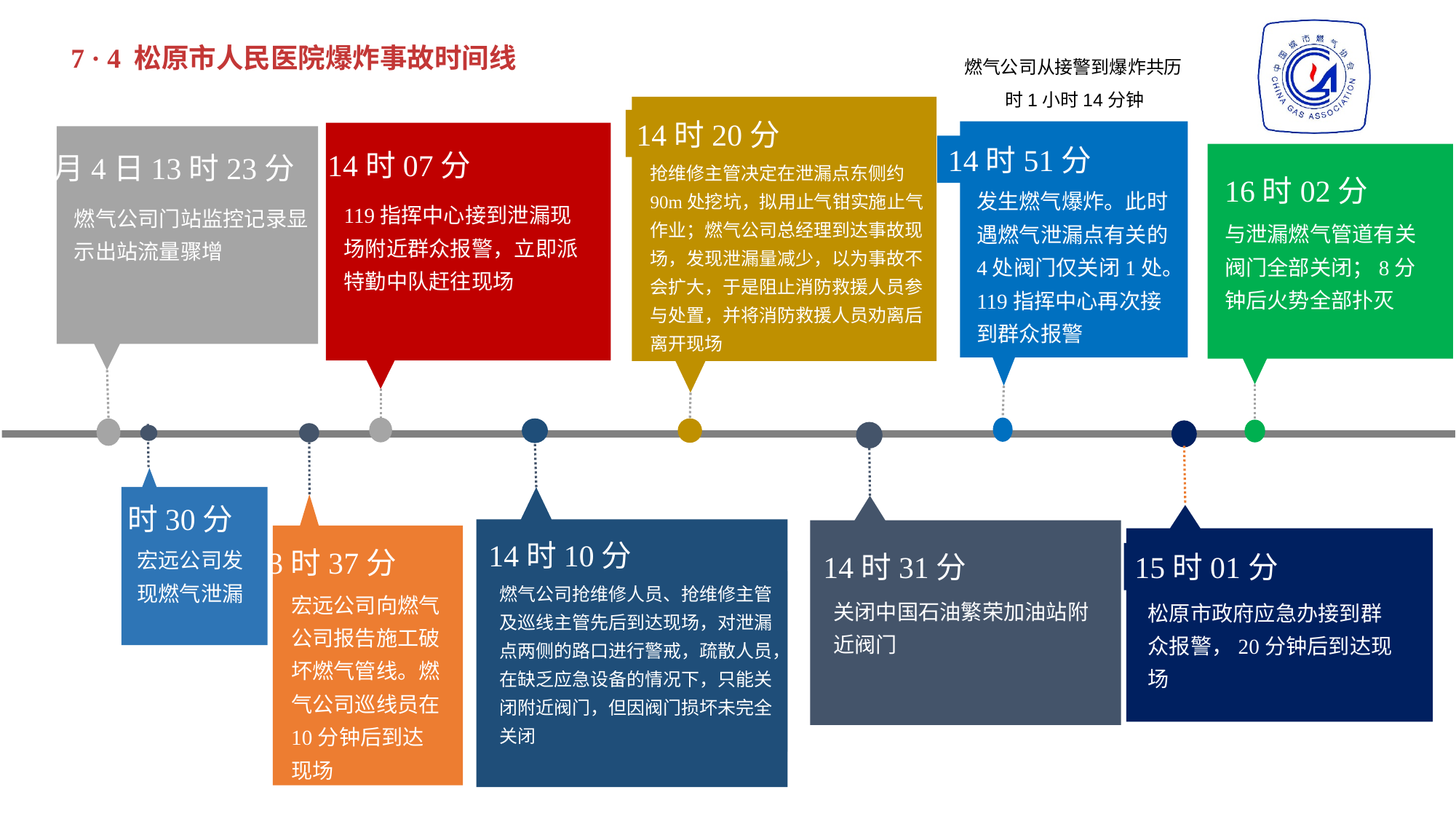

7 · 4 松原市人民医院爆炸事故时间线
燃气公司从接警到爆炸共历时1小时14分钟

14时20分
抢维修主管决定在泄漏点东侧约90m处挖坑，拟用止气钳实施止气作业；燃气公司总经理到达事故现场，发现泄漏量减少，以为事故不会扩大，于是阻止消防救援人员参与处置，并将消防救援人员劝离后离开现场

14时51分
发生燃气爆炸。此时遇燃气泄漏点有关的4处阀门仅关闭1处。
119指挥中心再次接到群众报警

14时07分
119指挥中心接到泄漏现场附近群众报警，立即派特勤中队赶往现场

7月4日13时23分
燃气公司门站监控记录显示出站流量骤增

16时02分
与泄漏燃气管道有关阀门全部关闭；8分钟后火势全部扑灭

14时10分
燃气公司抢维修人员、抢维修主管及巡线主管先后到达现场，对泄漏点两侧的路口进行警戒，疏散人员，在缺乏应急设备的情况下，只能关闭附近阀门，但因阀门损坏未完全关闭

15时01分
松原市政府应急办接到群众报警，20分钟后到达现场

14时31分
关闭中国石油繁荣加油站附近阀门

13时37分
宏远公司向燃气公司报告施工破坏燃气管线。燃气公司巡线员在10分钟后到达现场

13时30分
宏远公司发现燃气泄漏